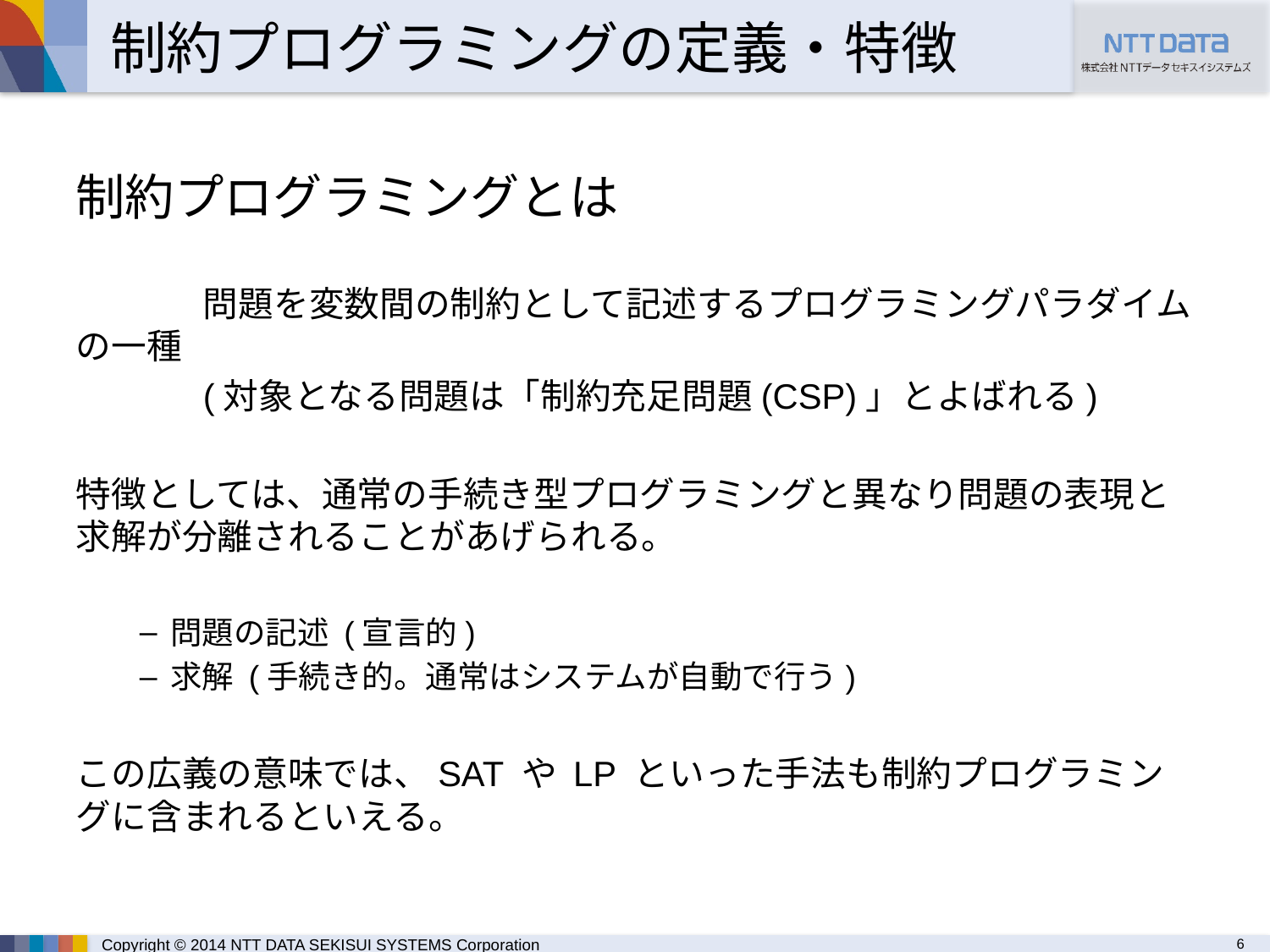

# 制約プログラミングの定義・特徴
制約プログラミングとは

	問題を変数間の制約として記述するプログラミングパラダイムの一種
	(対象となる問題は「制約充足問題(CSP)」とよばれる)

特徴としては、通常の手続き型プログラミングと異なり問題の表現と求解が分離されることがあげられる。

問題の記述 (宣言的)
求解 (手続き的。通常はシステムが自動で行う)

この広義の意味では、SAT や LP といった手法も制約プログラミングに含まれるといえる。